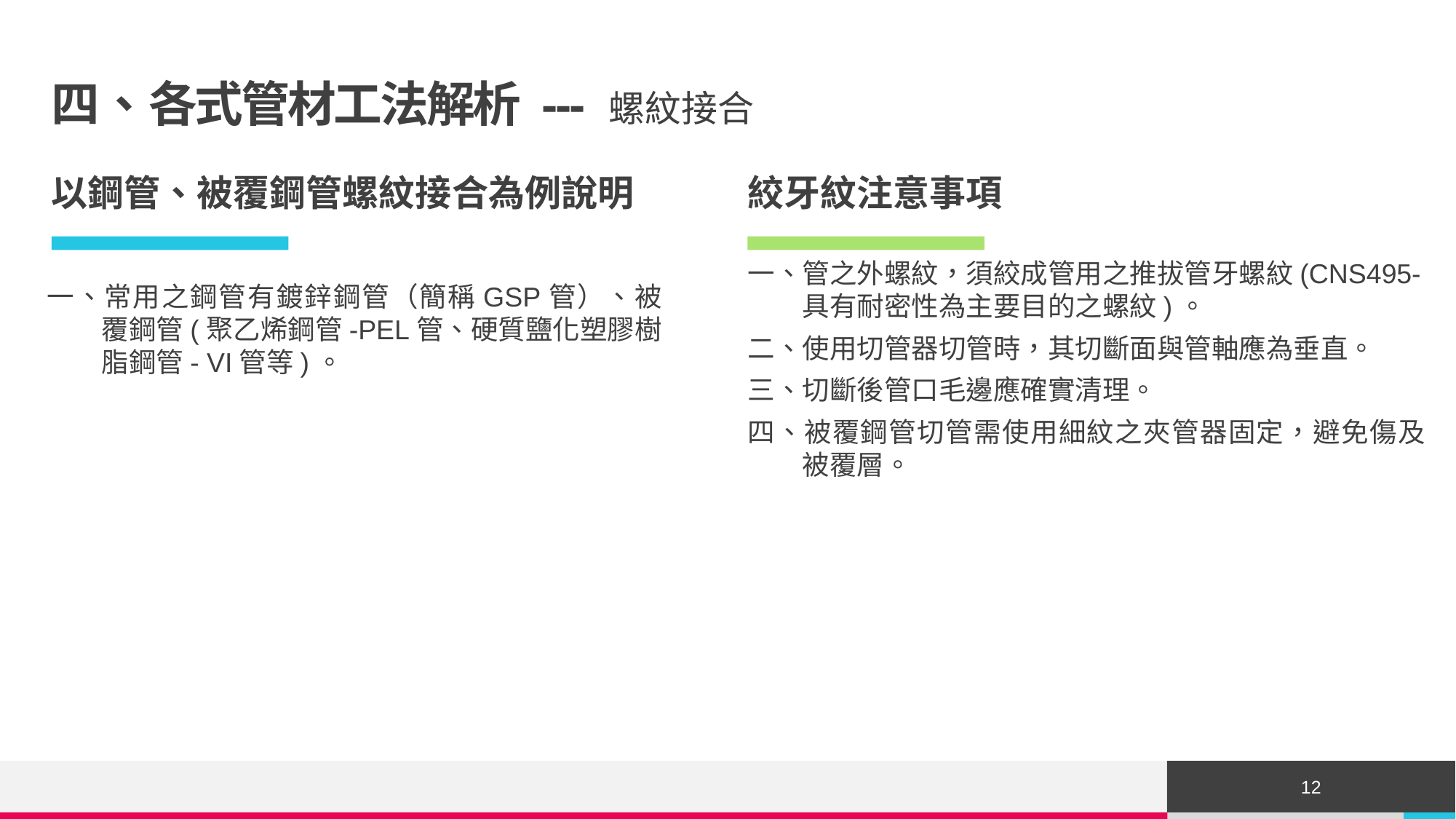

# 四、各式管材工法解析 --- 螺紋接合
以鋼管、被覆鋼管螺紋接合為例說明
絞牙紋注意事項

一、管之外螺紋，須絞成管用之推拔管牙螺紋(CNS495-具有耐密性為主要目的之螺紋)。
二、使用切管器切管時，其切斷面與管軸應為垂直。
三、切斷後管口毛邊應確實清理。
四、被覆鋼管切管需使用細紋之夾管器固定，避免傷及被覆層。
一、常用之鋼管有鍍鋅鋼管（簡稱GSP管）、被覆鋼管(聚乙烯鋼管-PEL管、硬質鹽化塑膠樹脂鋼管- VI管等)。
12